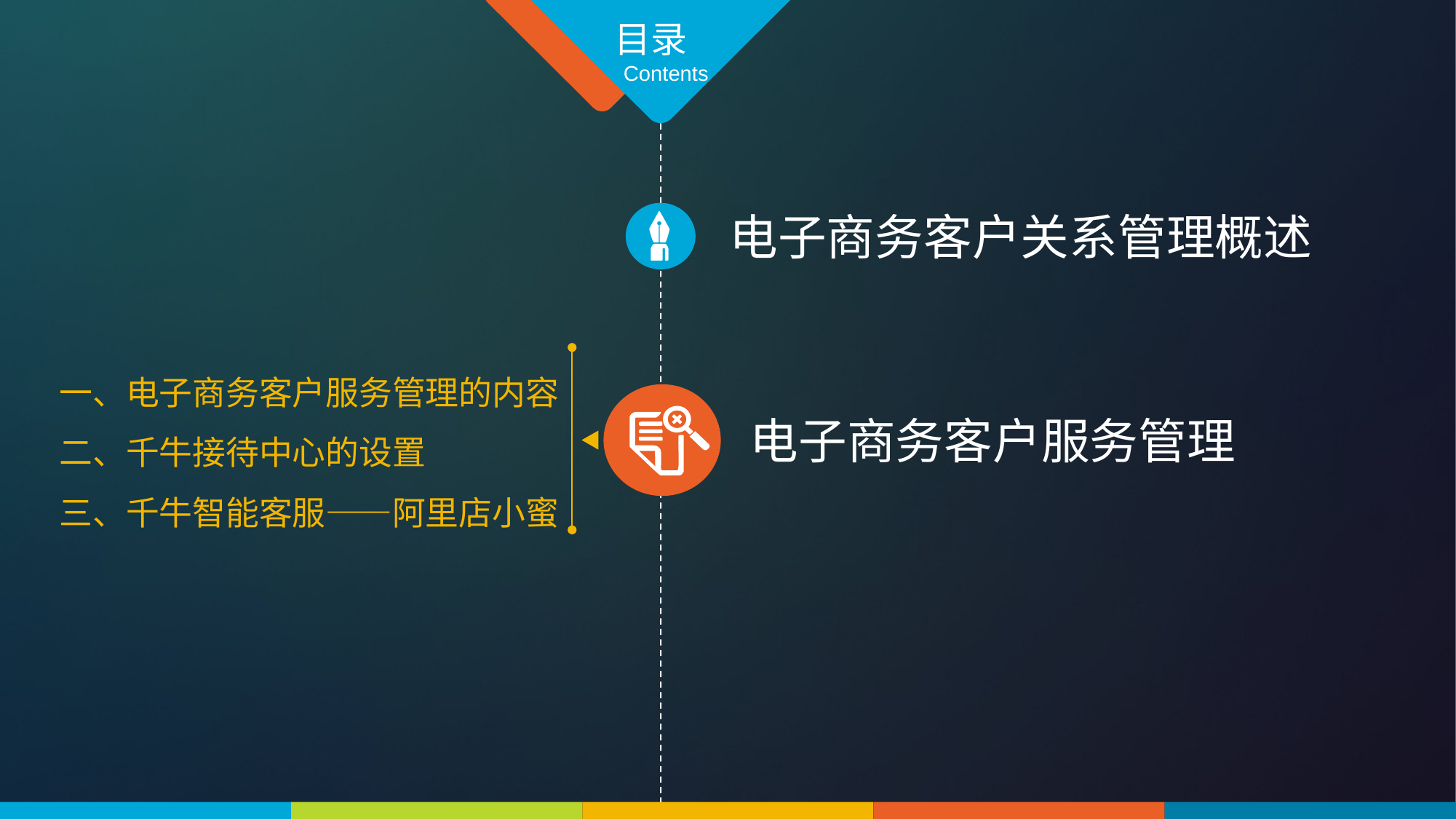

目录
Contents

电子商务客户关系管理概述

一、电子商务客户服务管理的内容
二、千牛接待中心的设置
三、千牛智能客服——阿里店小蜜

电子商务客户服务管理